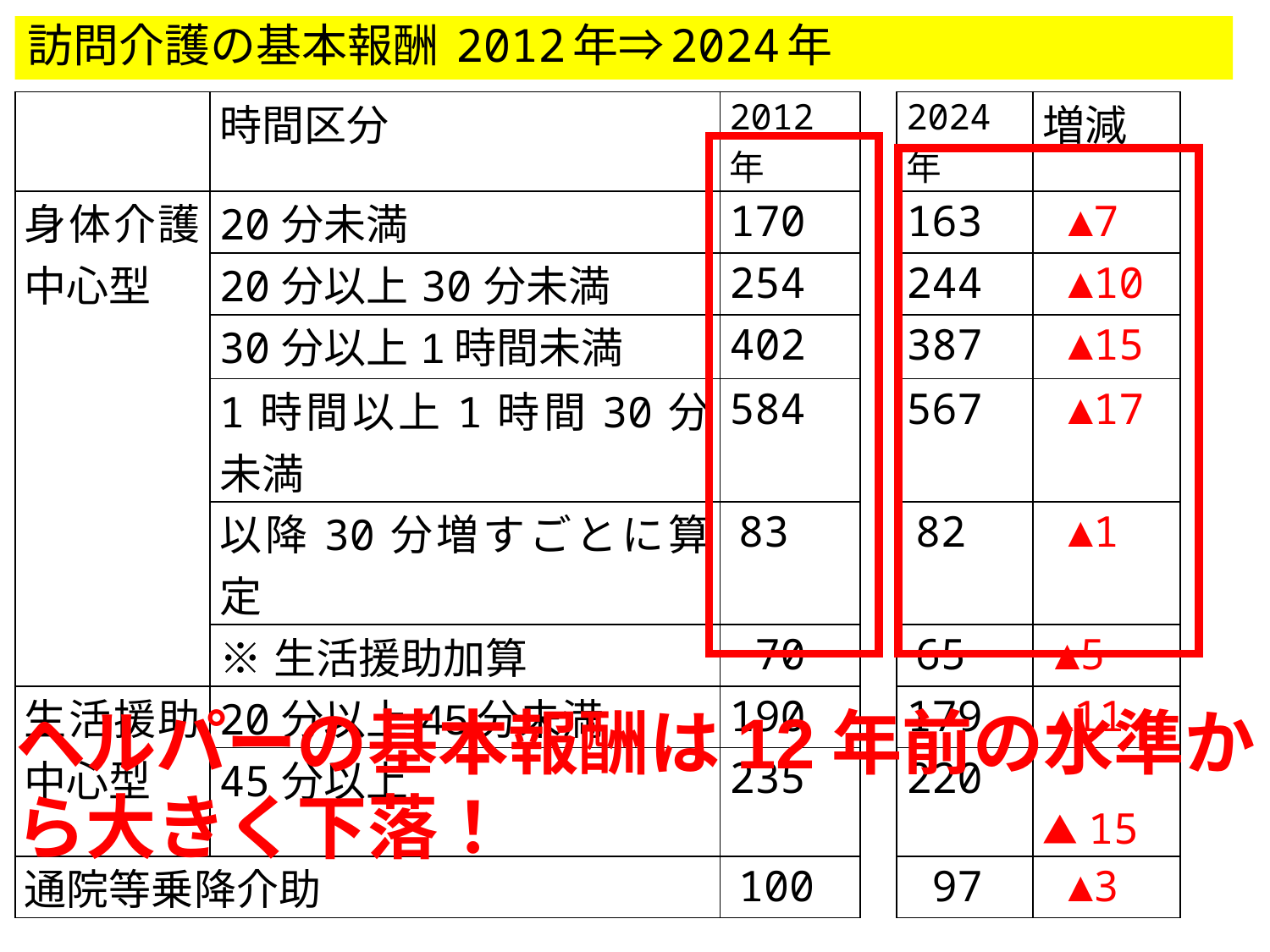

# 訪問介護の基本報酬 2012年⇒2024年
|  | 時間区分 | 2012年 |  | 2024年 | 増減 |
| --- | --- | --- | --- | --- | --- |
| 身体介護中心型 | 20分未満 | 170 |  | 163 | ▲7 |
|  | 20分以上30分未満 | 254 |  | 244 | ▲10 |
|  | 30分以上1時間未満 | 402 |  | 387 | ▲15 |
|  | 1時間以上1時間30分未満 | 584 |  | 567 | ▲17 |
|  | 以降30分増すごとに算定 | 83 |  | 82 | ▲1 |
|  | ※生活援助加算 | 70 |  | 65 | ▲5 |
| 生活援助中心型 | 20分以上45分未満 | 190 |  | 179 | ▲11 |
|  | 45分以上 | 235 |  | 220 | ▲15 |
| 通院等乗降介助 |  | 100 |  | 97 | ▲3 |

ヘルパーの基本報酬は12年前の水準から大きく下落！